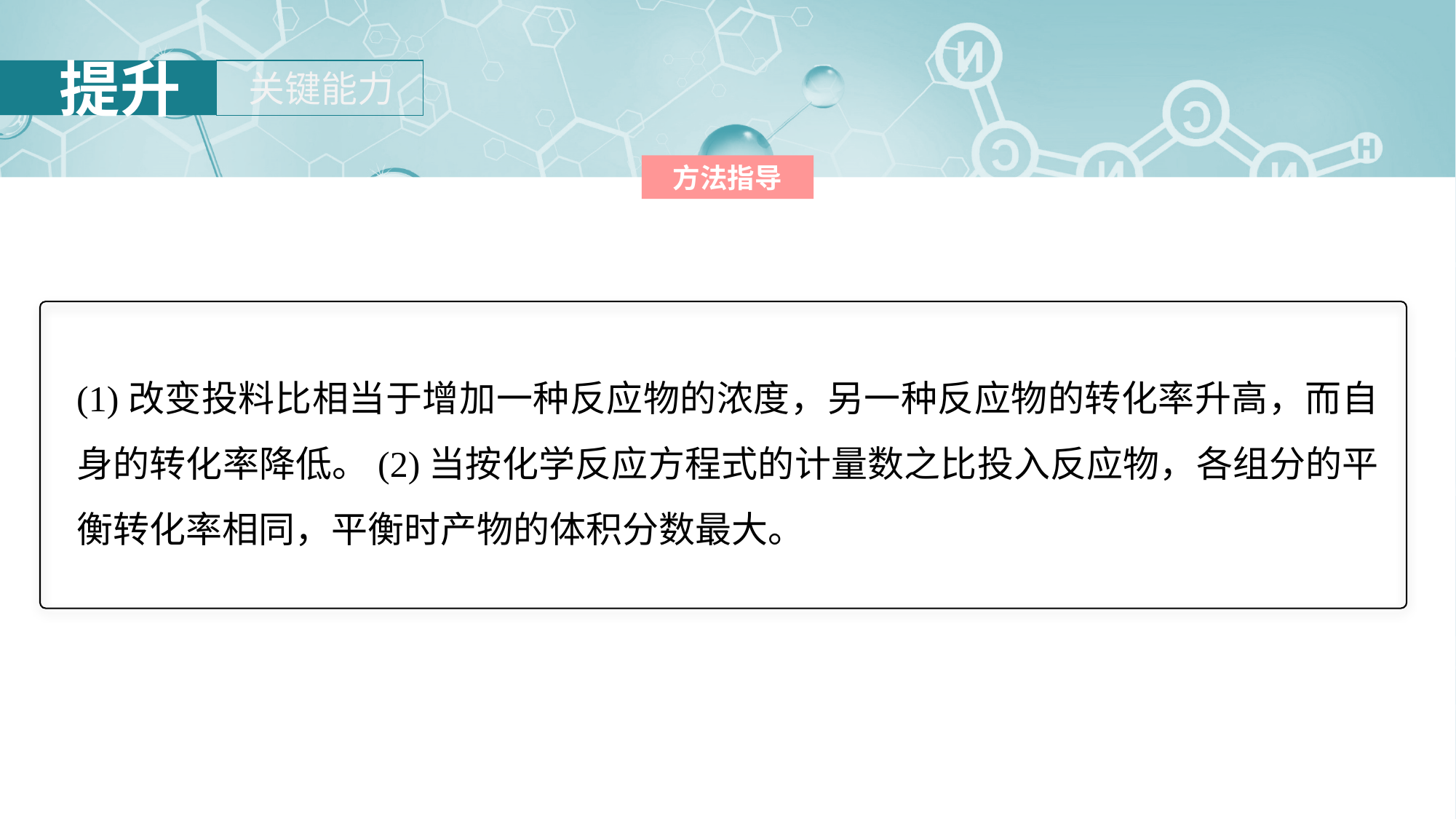

(1)改变投料比相当于增加一种反应物的浓度，另一种反应物的转化率升高，而自身的转化率降低。(2)当按化学反应方程式的计量数之比投入反应物，各组分的平衡转化率相同，平衡时产物的体积分数最大。